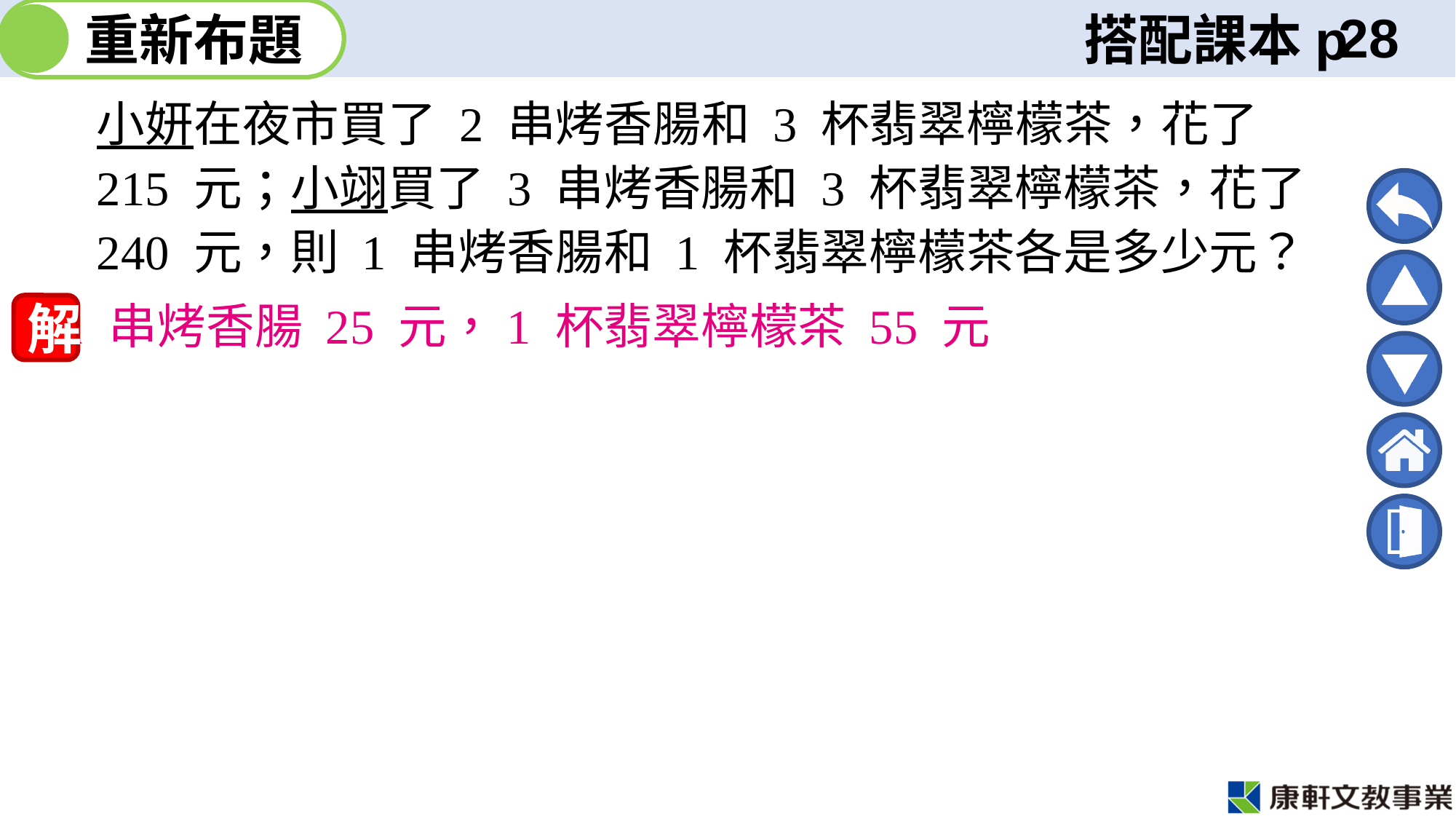

28
小妍在夜市買了 2 串烤香腸和 3 杯翡翠檸檬茶，花了 215 元；小翊買了 3 串烤香腸和 3 杯翡翠檸檬茶，花了 240 元，則 1 串烤香腸和 1 杯翡翠檸檬茶各是多少元？

1 串烤香腸 25 元，1 杯翡翠檸檬茶 55 元
解